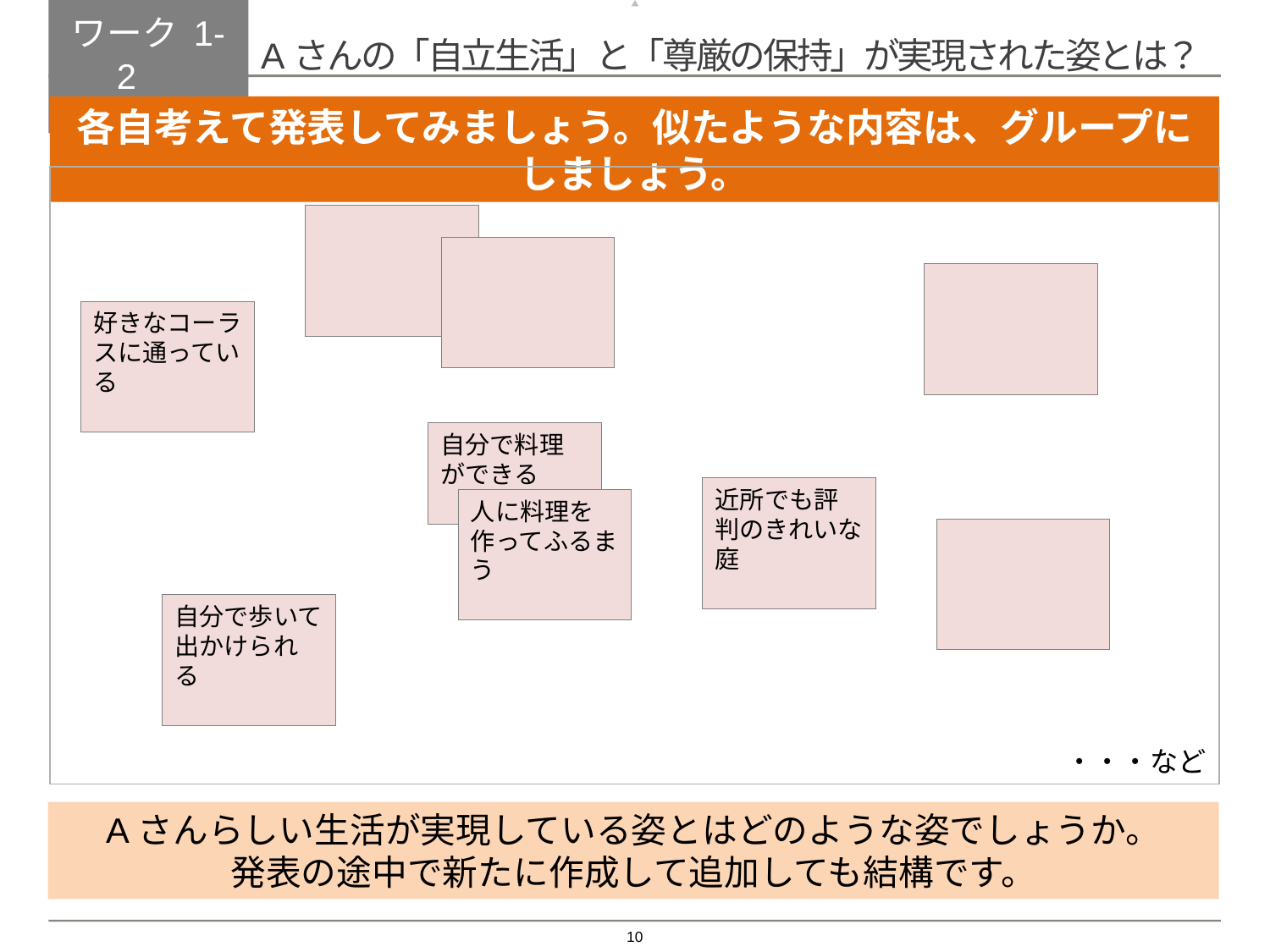

# ワーク 1-2
Aさんの「自立生活」と「尊厳の保持」が実現された姿とは？
各自考えて発表してみましょう。似たような内容は、グループにしましょう。
・・・など
出来る限り
自分のことは
自分でする
自分のできないことは人の手を借りてみる
自分の行きたい所に行ける

好きなコーラスに通っている

自分で料理ができる

近所でも評判のきれいな庭

人に料理を作ってふるまう

住まいは、住みやすく安心な状態である
自分で歩いて出かけられる

Aさんらしい生活が実現している姿とはどのような姿でしょうか。
発表の途中で新たに作成して追加しても結構です。
10